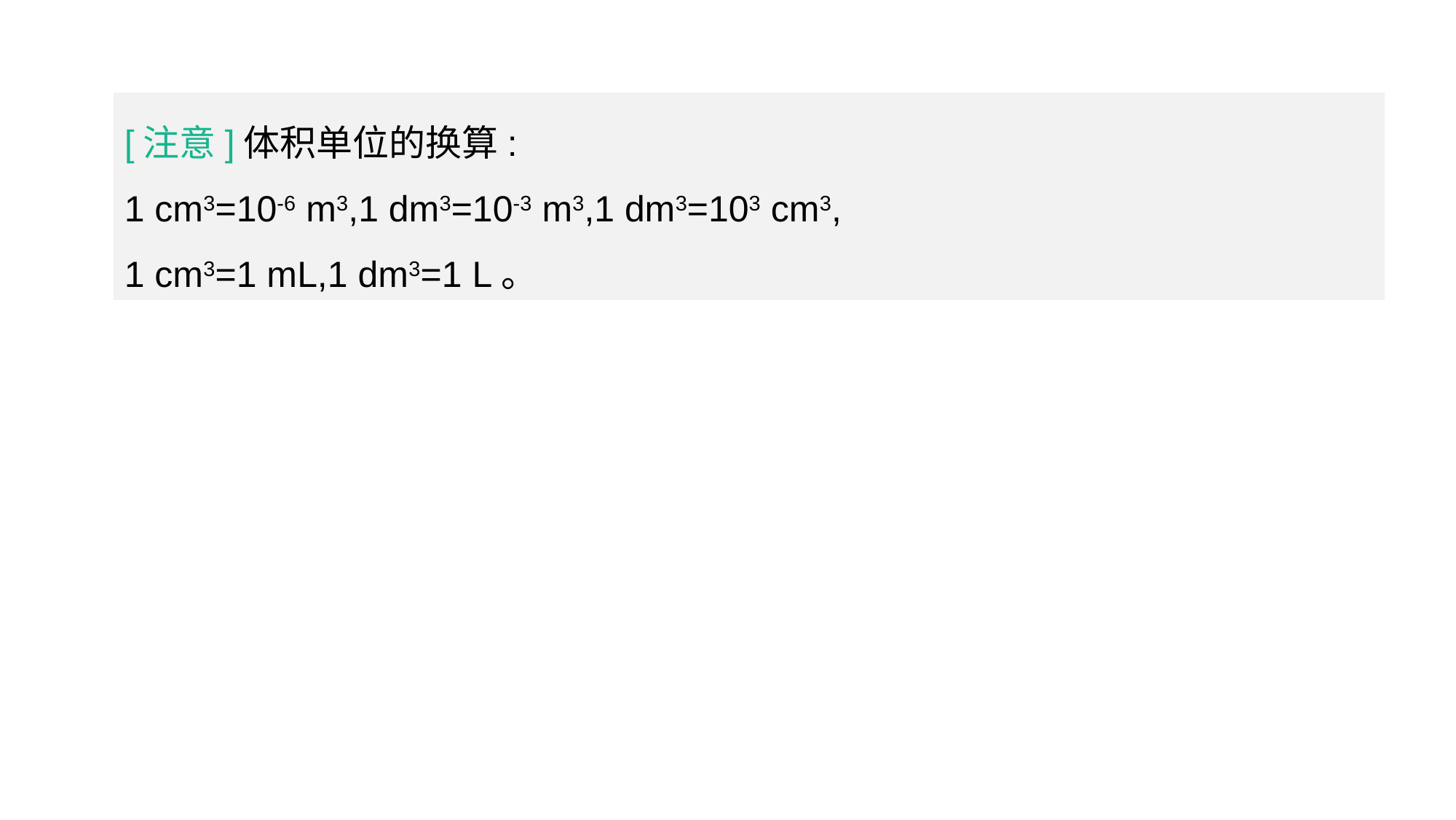

[注意]体积单位的换算:
1 cm3=10-6 m3,1 dm3=10-3 m3,1 dm3=103 cm3,
1 cm3=1 mL,1 dm3=1 L。